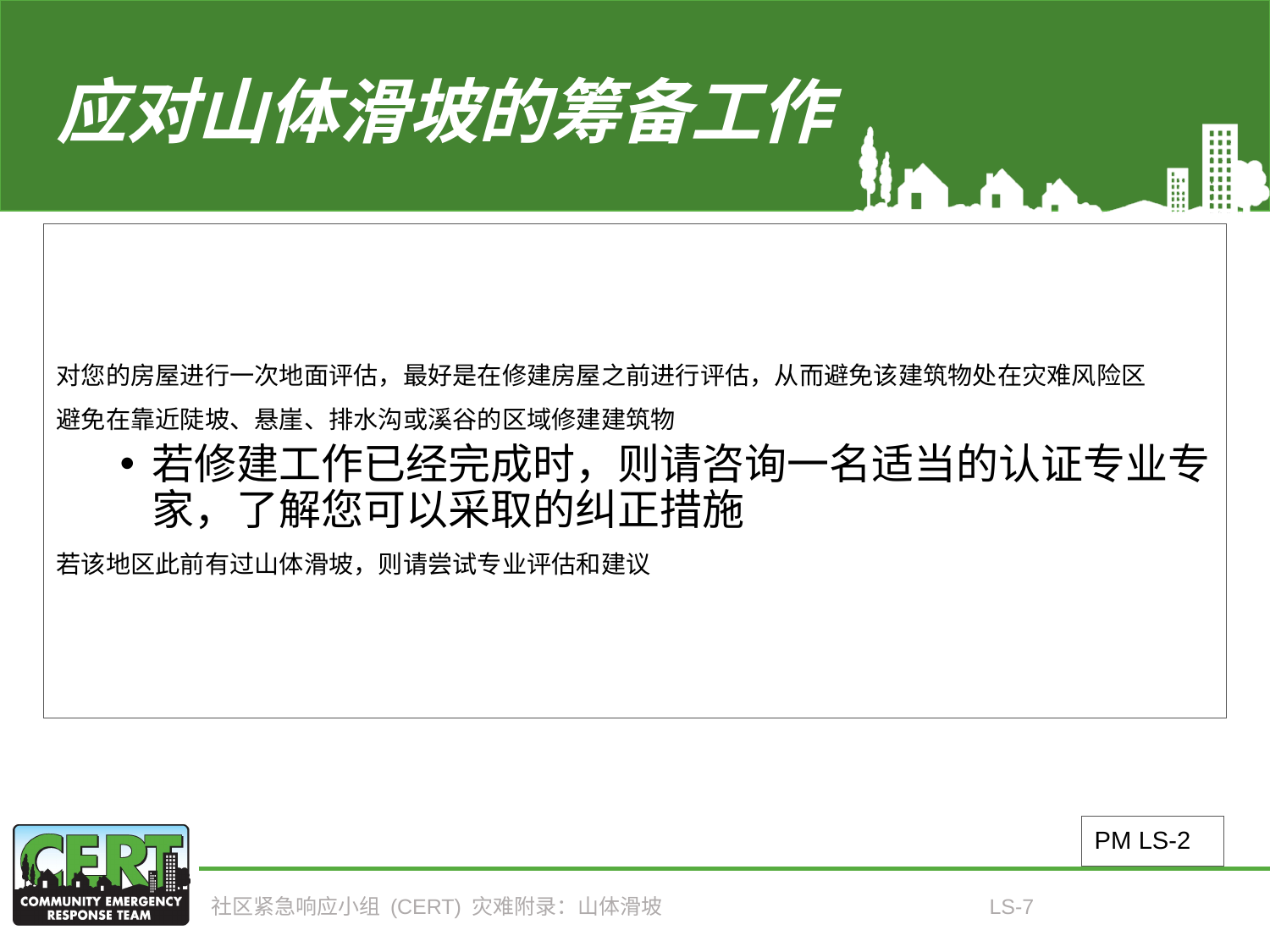

# 应对山体滑坡的筹备工作
对您的房屋进行一次地面评估，最好是在修建房屋之前进行评估，从而避免该建筑物处在灾难风险区
避免在靠近陡坡、悬崖、排水沟或溪谷的区域修建建筑物
若修建工作已经完成时，则请咨询一名适当的认证专业专家，了解您可以采取的纠正措施
若该地区此前有过山体滑坡，则请尝试专业评估和建议
PM LS-2
社区紧急响应小组 (CERT) 灾难附录：山体滑坡
LS-7